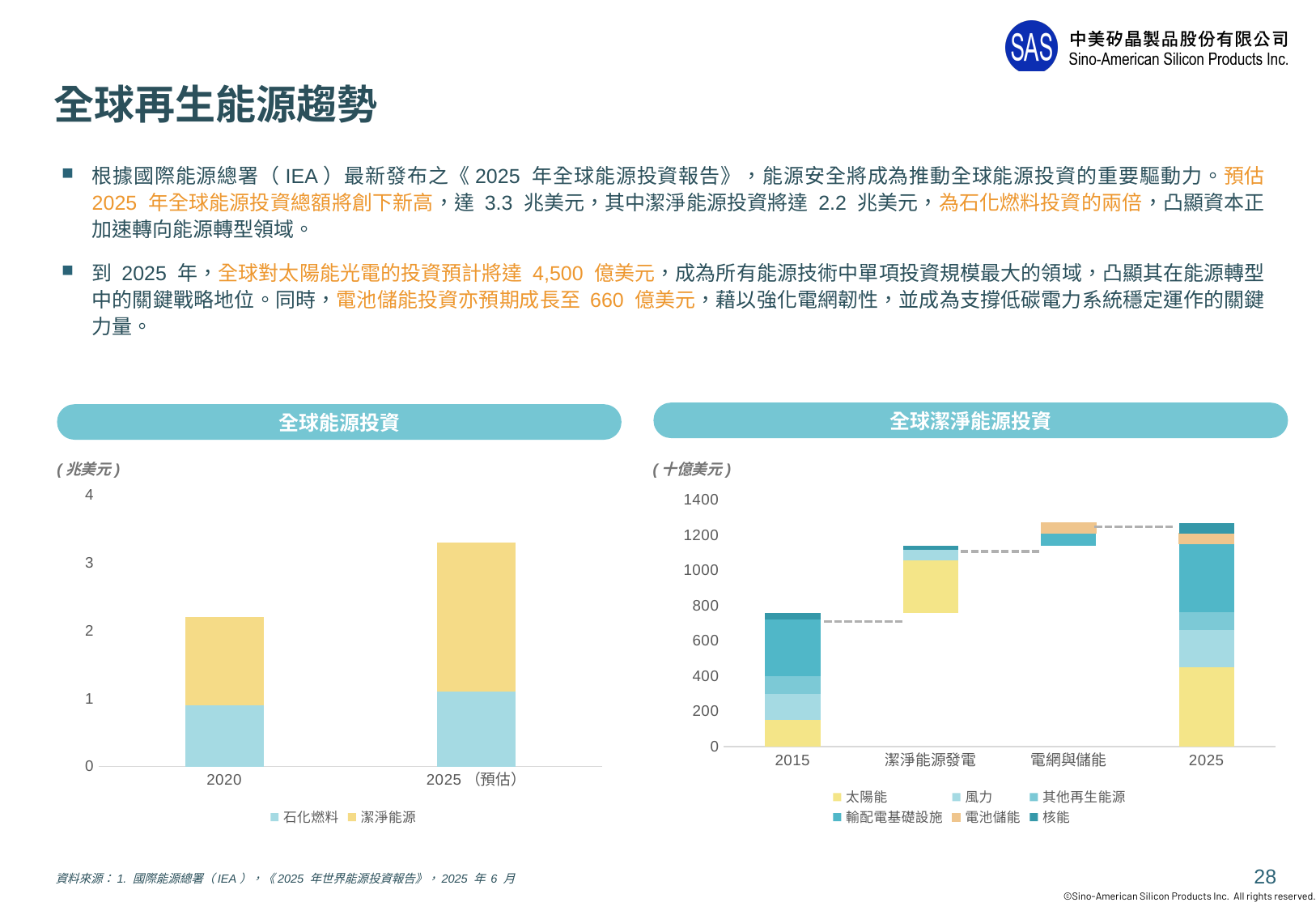

# 全球再生能源趨勢
根據國際能源總署（IEA）最新發布之《2025 年全球能源投資報告》，能源安全將成為推動全球能源投資的重要驅動力。預估 2025 年全球能源投資總額將創下新高，達 3.3 兆美元，其中潔淨能源投資將達 2.2 兆美元，為石化燃料投資的兩倍，凸顯資本正加速轉向能源轉型領域。
到 2025 年，全球對太陽能光電的投資預計將達 4,500 億美元，成為所有能源技術中單項投資規模最大的領域，凸顯其在能源轉型中的關鍵戰略地位。同時，電池儲能投資亦預期成長至 660 億美元，藉以強化電網韌性，並成為支撐低碳電力系統穩定運作的關鍵力量。
全球潔淨能源投資
(十億美元)

### Chart

| Category | 2015 | 太陽能 | 風力 | 其他再生能源 | 輸配電基礎設施 | 電池儲能 | 核能 |
|---|---|---|---|---|---|---|---|
| 2015 | 0.0 | 150.0 | 150.0 | 100.0 | 320.0 | 0.0 | 36.0 |
| 潔淨能源發電 | 756.0 | 300.0 | 60.0 | 0.0 | 0.0 | 0.0 | 24.0 |
| 電網與儲能 | 1140.0 | 0.0 | 0.0 | 0.0 | 70.0 | 60.0 | 0.0 |
| 2025 | 0.0 | 450.0 | 210.0 | 100.0 | 390.0 | 60.0 | 60.0 |
全球能源投資
(兆美元)

### Chart

| Category | 石化燃料 | 潔淨能源 |
|---|---|---|
| 2020 | 0.9 | 1.3 |
| 2025（預估） | 1.1 | 2.2 |
28
資料來源：1. 國際能源總署（IEA），《2025 年世界能源投資報告》，2025 年 6 月